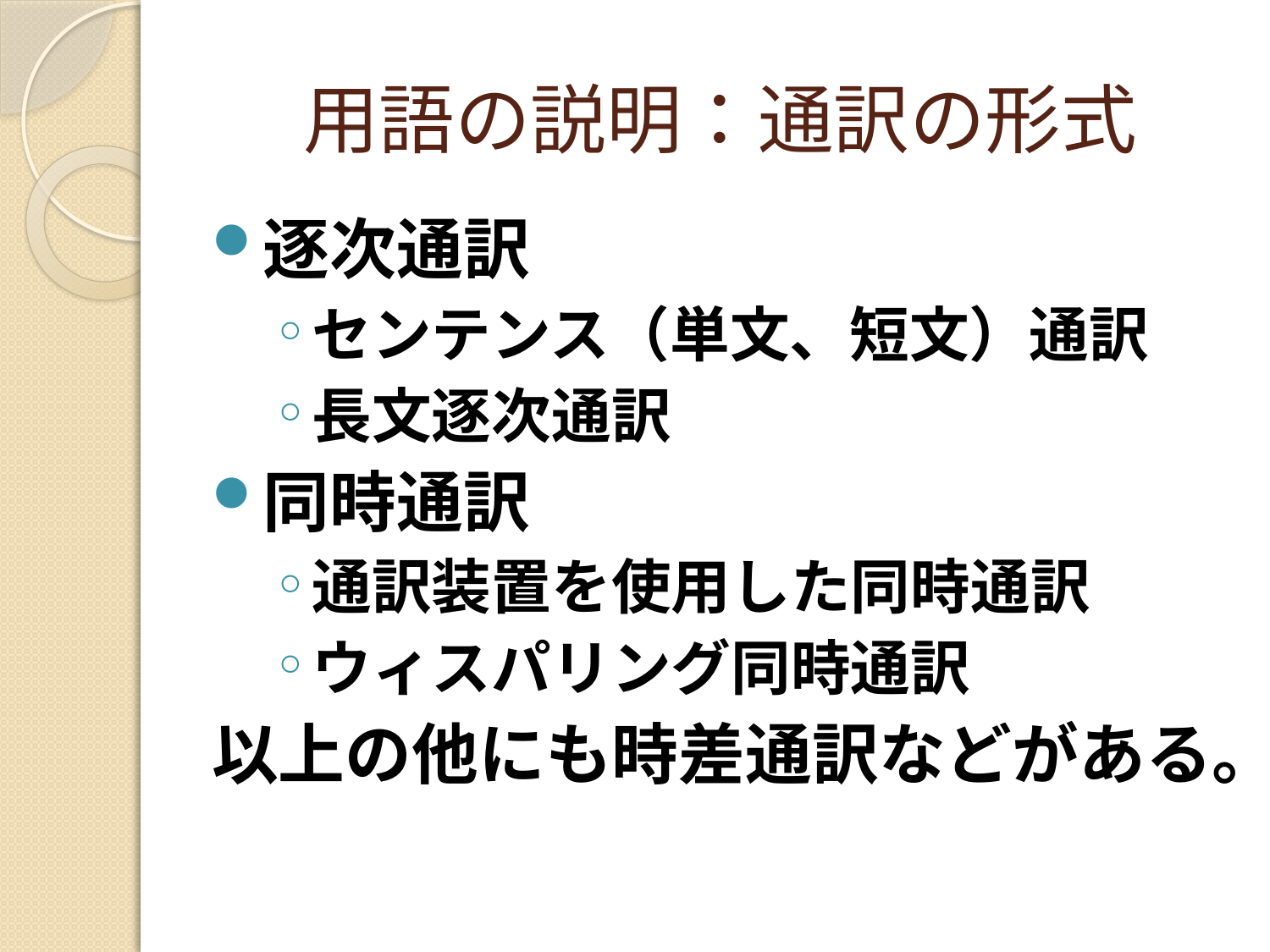

# 用語の説明：通訳の形式
逐次通訳
センテンス（単文、短文）通訳
長文逐次通訳
同時通訳
通訳装置を使用した同時通訳
ウィスパリング同時通訳
以上の他にも時差通訳などがある。